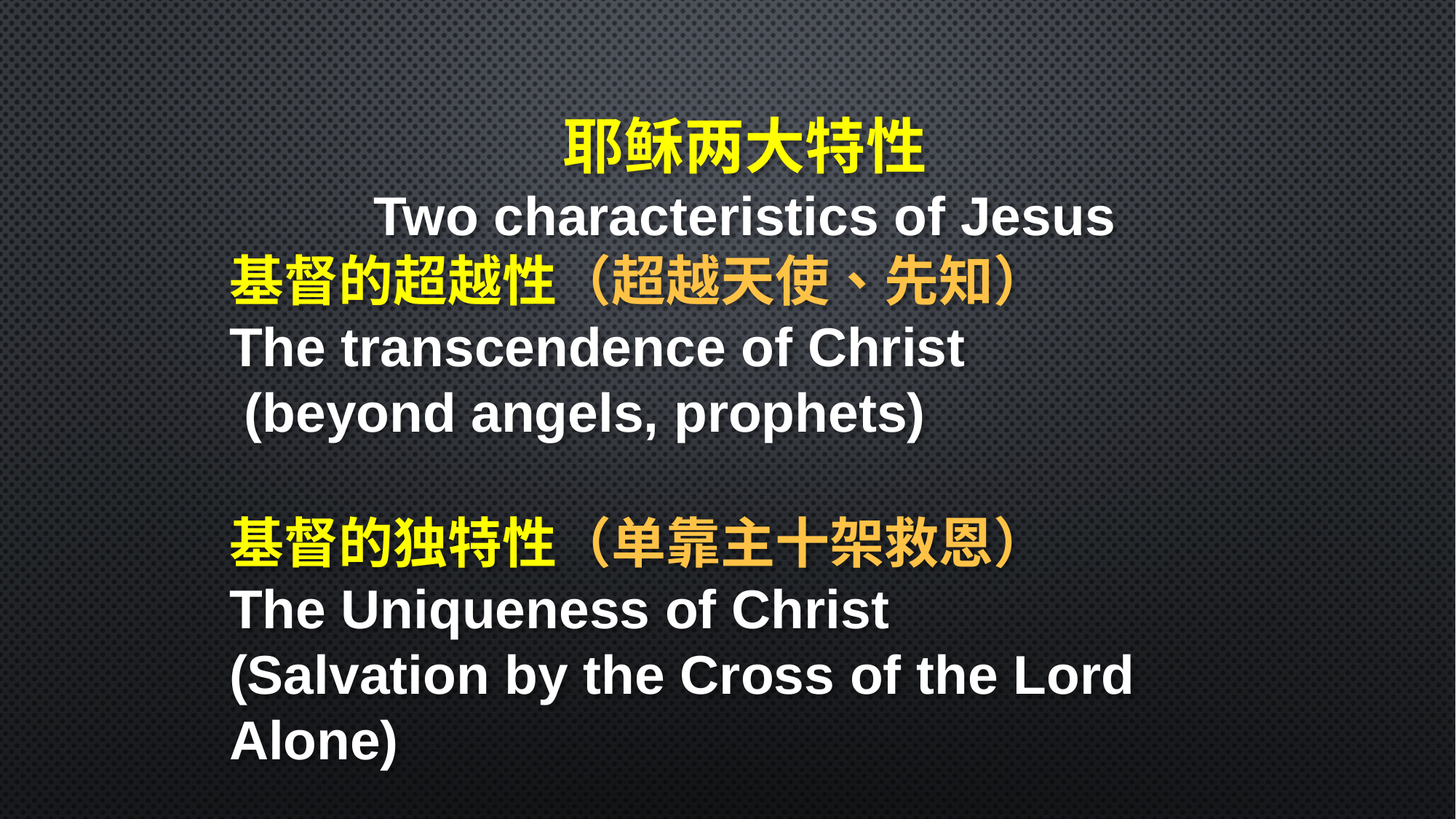

耶稣两大特性
Two characteristics of Jesus
基督的超越性（超越天使、先知）
The transcendence of Christ
 (beyond angels, prophets)

基督的独特性（单靠主十架救恩）
The Uniqueness of Christ
(Salvation by the Cross of the Lord Alone)